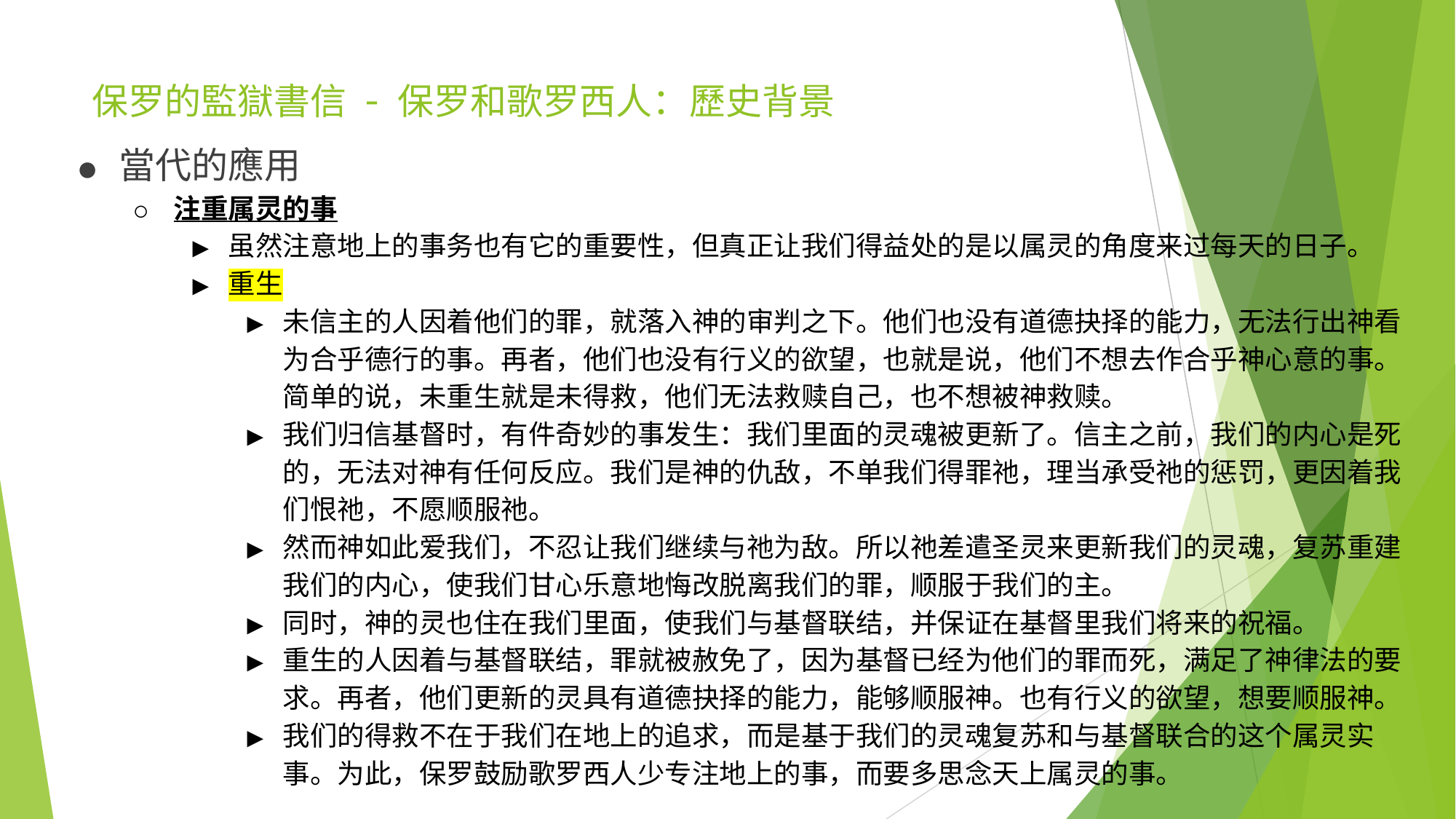

# 保罗的監獄書信 - 保罗和歌罗西人：歷史背景
當代的應用
注重属灵的事
虽然注意地上的事务也有它的重要性，但真正让我们得益处的是以属灵的角度来过每天的日子。
重生
未信主的人因着他们的罪，就落入神的审判之下。他们也没有道德抉择的能力，无法行出神看为合乎德行的事。再者，他们也没有行义的欲望，也就是说，他们不想去作合乎神心意的事。简单的说，未重生就是未得救，他们无法救赎自己，也不想被神救赎。
我们归信基督时，有件奇妙的事发生：我们里面的灵魂被更新了。信主之前，我们的内心是死的，无法对神有任何反应。我们是神的仇敌，不单我们得罪祂，理当承受祂的惩罚，更因着我们恨祂，不愿顺服祂。
然而神如此爱我们，不忍让我们继续与祂为敌。所以祂差遣圣灵来更新我们的灵魂，复苏重建我们的内心，使我们甘心乐意地悔改脱离我们的罪，顺服于我们的主。
同时，神的灵也住在我们里面，使我们与基督联结，并保证在基督里我们将来的祝福。
重生的人因着与基督联结，罪就被赦免了，因为基督已经为他们的罪而死，满足了神律法的要求。再者，他们更新的灵具有道德抉择的能力，能够顺服神。也有行义的欲望，想要顺服神。
我们的得救不在于我们在地上的追求，而是基于我们的灵魂复苏和与基督联合的这个属灵实事。为此，保罗鼓励歌罗西人少专注地上的事，而要多思念天上属灵的事。